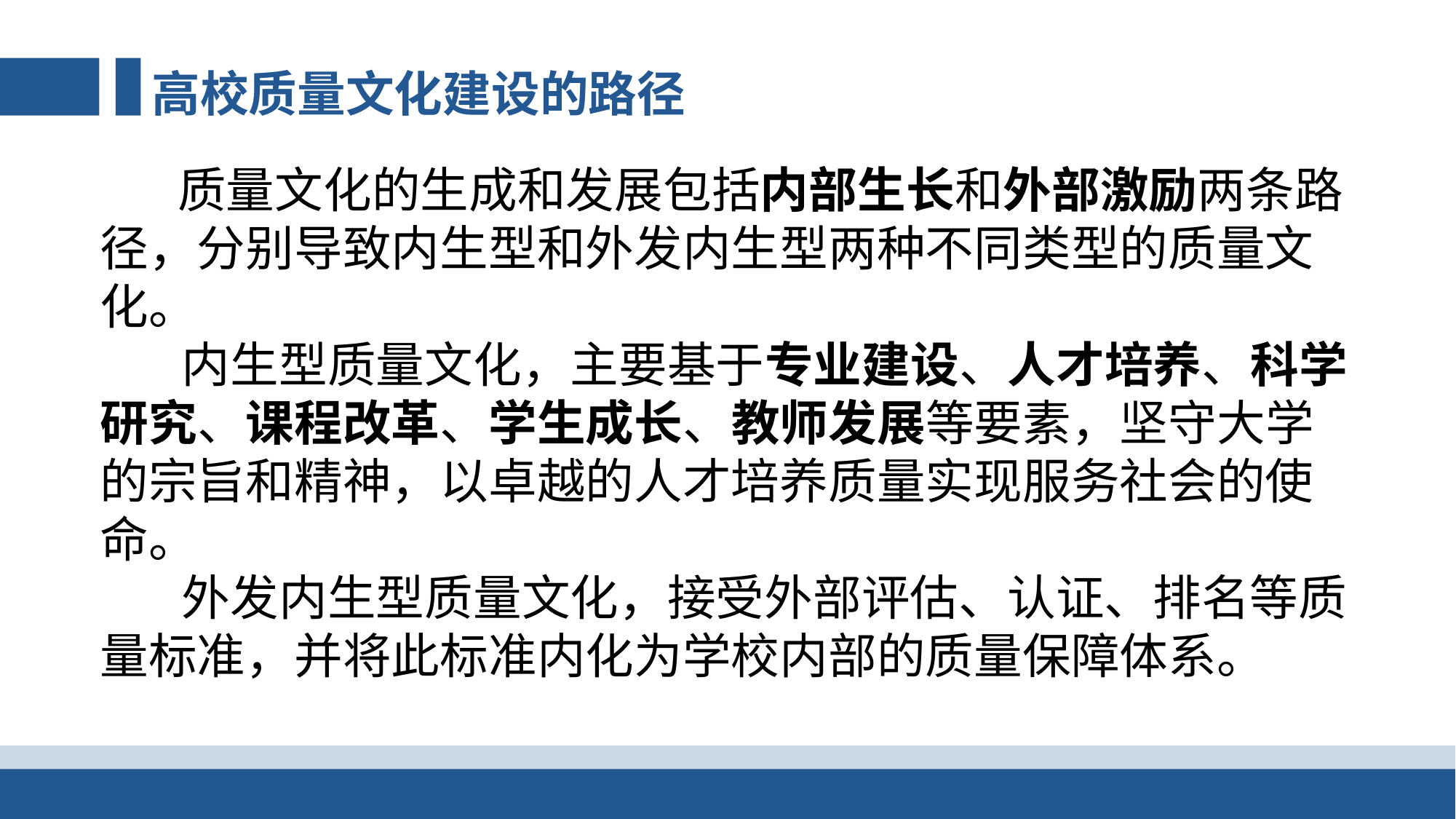

高校质量文化建设的路径
  质量文化的生成和发展包括内部生长和外部激励两条路径，分别导致内生型和外发内生型两种不同类型的质量文化。
  内生型质量文化，主要基于专业建设、人才培养、科学研究、课程改革、学生成长、教师发展等要素，坚守大学的宗旨和精神，以卓越的人才培养质量实现服务社会的使命。
  外发内生型质量文化，接受外部评估、认证、排名等质量标准，并将此标准内化为学校内部的质量保障体系。